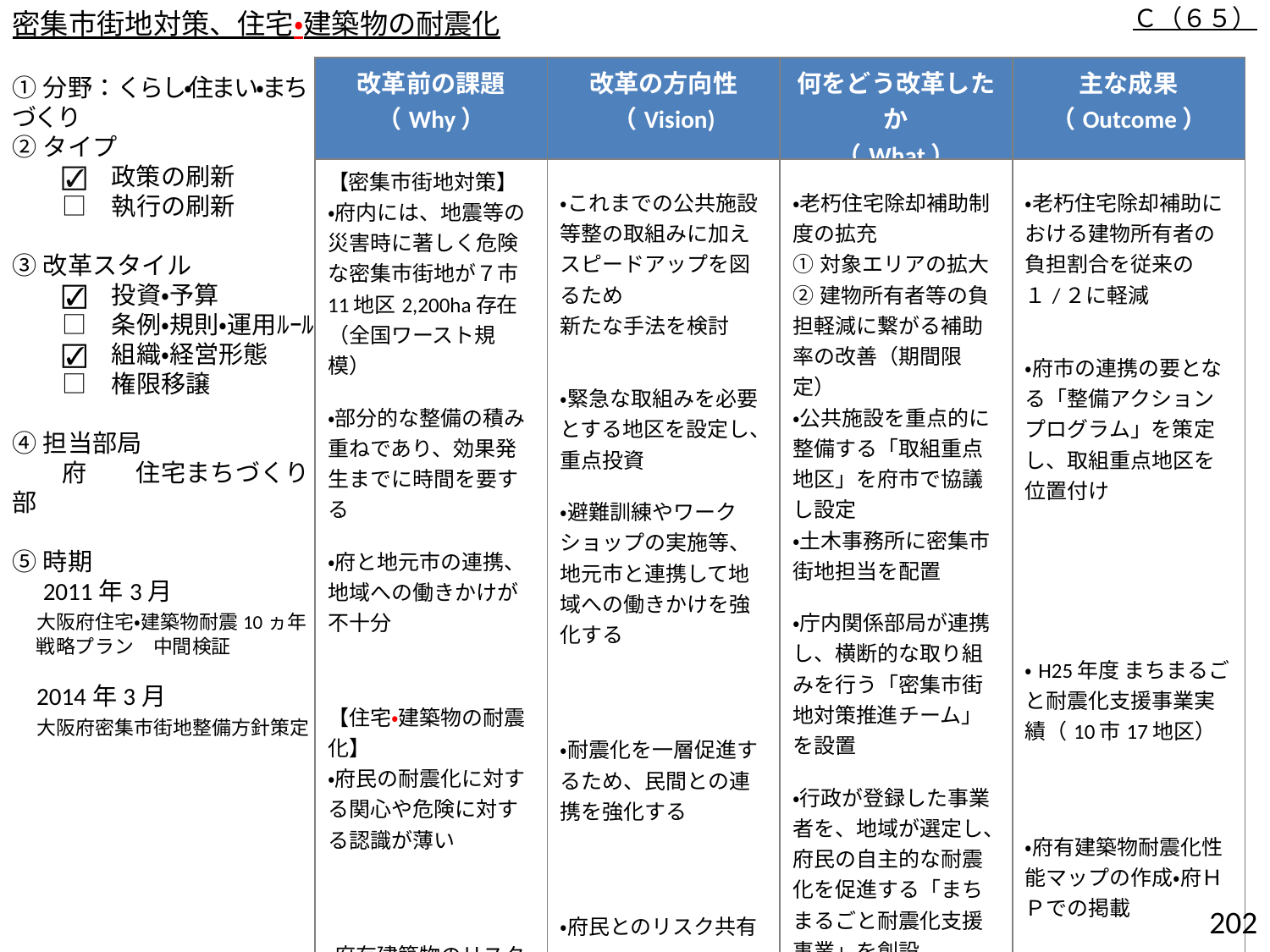

密集市街地対策、住宅・建築物の耐震化
Ｃ（６５）
| 改革前の課題 （Why） | 改革の方向性 （Vision) | 何をどう改革したか （What） | 主な成果 （Outcome） |
| --- | --- | --- | --- |
| 【密集市街地対策】 ・府内には、地震等の災害時に著しく危険な密集市街地が７市11地区2,200ha存在（全国ワースト規模） ・部分的な整備の積み重ねであり、効果発生までに時間を要する ・府と地元市の連携、地域への働きかけが不十分 【住宅・建築物の耐震化】 ・府民の耐震化に対する関心や危険に対する認識が薄い ・府有建築物のリスクを判断する客観的情報が開示されていなかった | ・これまでの公共施設等整の取組みに加えスピードアップを図るため 新たな手法を検討 ・緊急な取組みを必要とする地区を設定し、重点投資 ・避難訓練やワークショップの実施等、地元市と連携して地域への働きかけを強化する ・耐震化を一層促進するため、民間との連携を強化する ・府民とのリスク共有 | ・老朽住宅除却補助制度の拡充 ①対象エリアの拡大 ②建物所有者等の負担軽減に繋がる補助率の改善（期間限定） ・公共施設を重点的に整備する「取組重点地区」を府市で協議し設定 ・土木事務所に密集市街地担当を配置 ・庁内関係部局が連携し、横断的な取り組みを行う「密集市街地対策推進チーム」を設置 ・行政が登録した事業者を、地域が選定し、府民の自主的な耐震化を促進する「まちまるごと耐震化支援事業」を創設 ・グーグルマップを活用し、府有建築物の耐震性能を府民にわかりやすく情報発信 | ・老朽住宅除却補助における建物所有者の負担割合を従来の１/２に軽減 ・府市の連携の要となる「整備アクションプログラム」を策定し、取組重点地区を位置付け ・H25年度 まちまるごと耐震化支援事業実績（10市17地区） ・府有建築物耐震化性能マップの作成・府ＨＰでの掲載 |
①分野：くらし・住まい・まちづくり
②タイプ
　　☑　政策の刷新
　　□　執行の刷新

③改革スタイル
　　☑　投資・予算
　　□　条例・規則・運用ﾙｰﾙ
　　☑　組織・経営形態
　　□　権限移譲

④担当部局
　　府　　住宅まちづくり部

⑤時期
　2011年3月
　大阪府住宅・建築物耐震10ヵ年
　 戦略プラン　中間検証

　2014年3月
　大阪府密集市街地整備方針策定

202